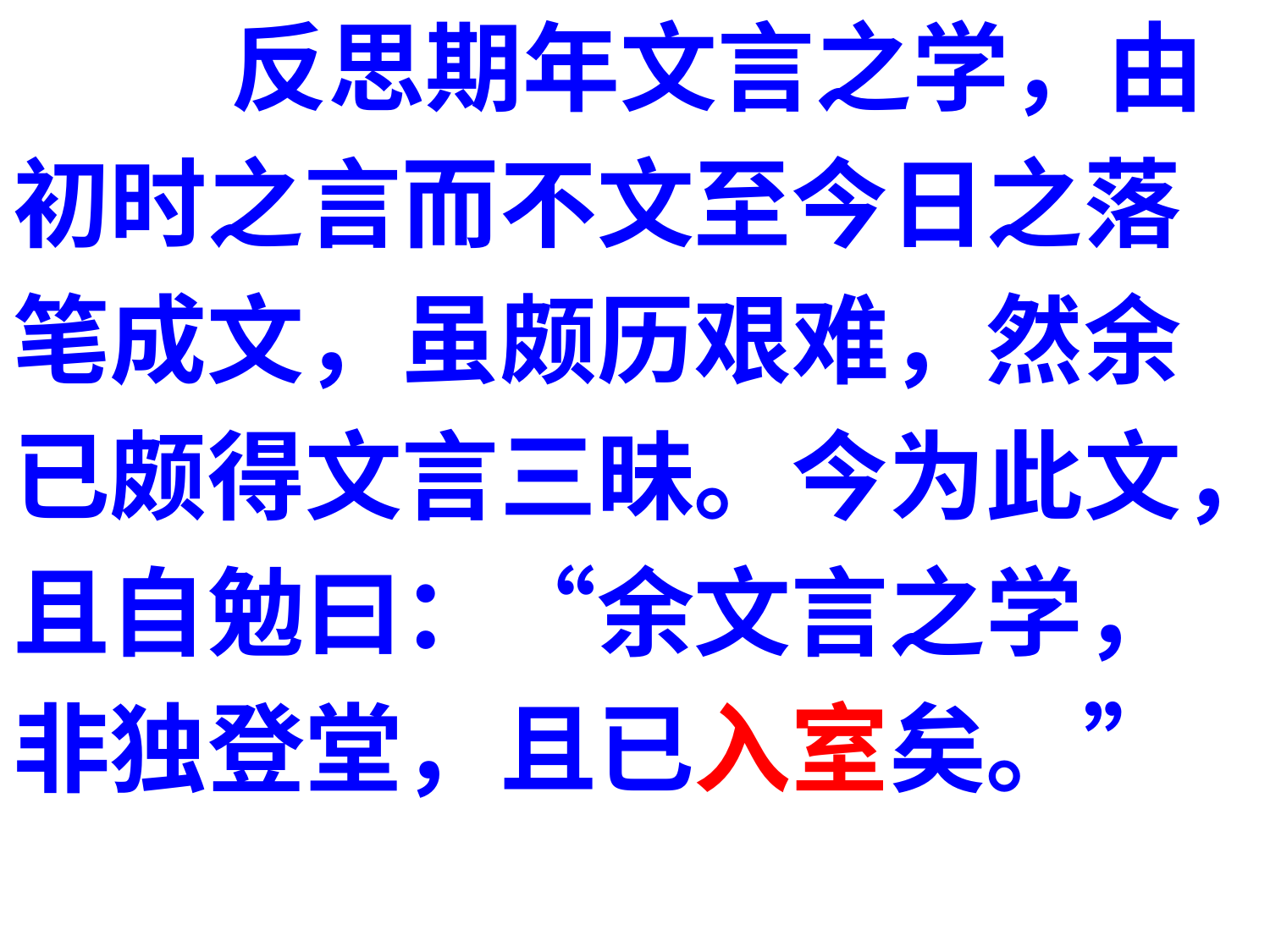

反思期年文言之学，由
初时之言而不文至今日之落
笔成文，虽颇历艰难，然余
已颇得文言三昧。今为此文，
且自勉曰：“余文言之学，
非独登堂，且已入室矣。”